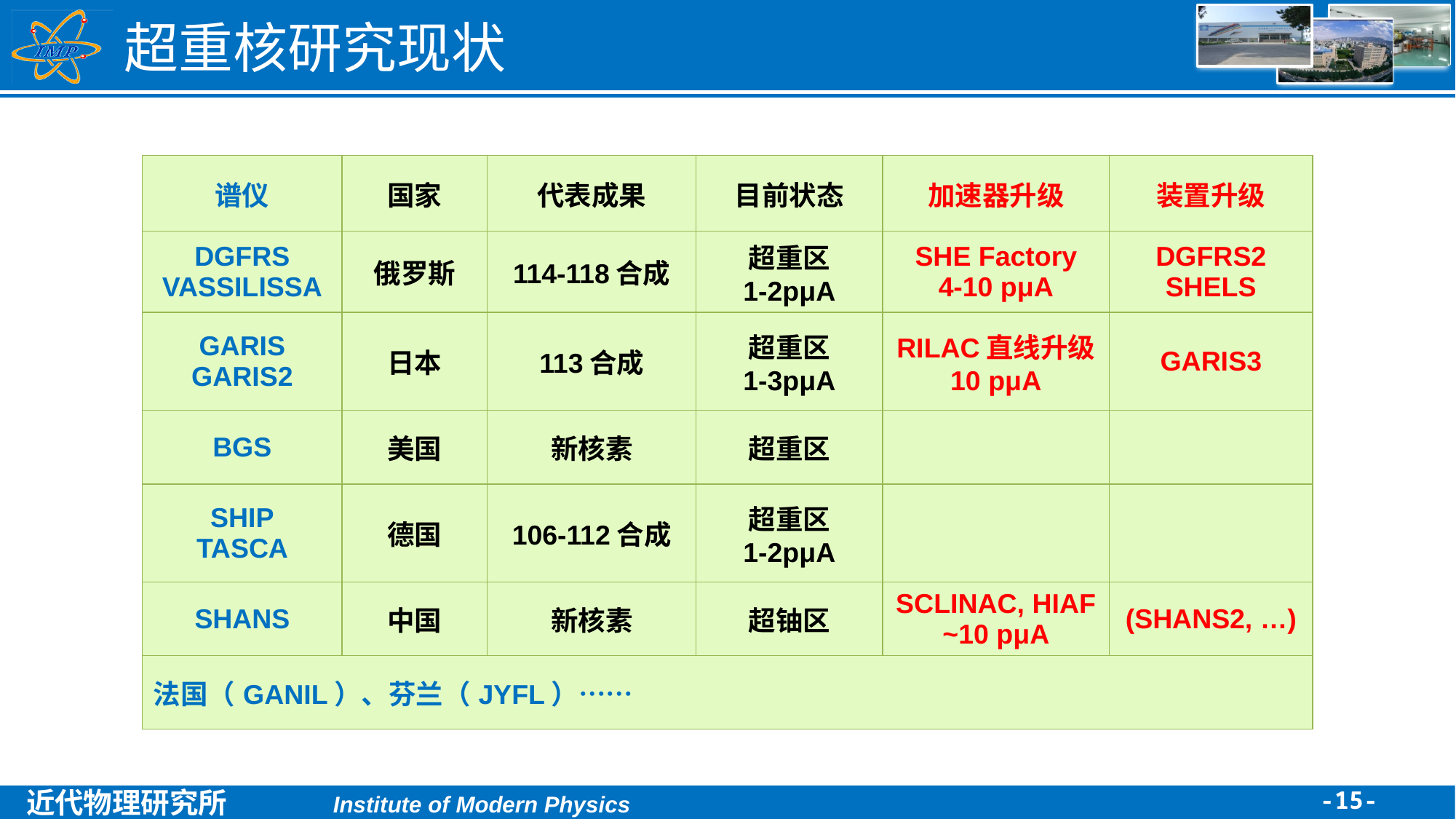

# 超重核研究现状
| 谱仪 | 国家 | 代表成果 | 目前状态 | 加速器升级 | 装置升级 |
| --- | --- | --- | --- | --- | --- |
| DGFRS VASSILISSA | 俄罗斯 | 114-118合成 | 超重区 1-2pμA | SHE Factory 4-10 pμA | DGFRS2 SHELS |
| GARIS GARIS2 | 日本 | 113合成 | 超重区 1-3pμA | RILAC直线升级 10 pμA | GARIS3 |
| BGS | 美国 | 新核素 | 超重区 |  |  |
| SHIP TASCA | 德国 | 106-112合成 | 超重区 1-2pμA |  |  |
| SHANS | 中国 | 新核素 | 超铀区 | SCLINAC, HIAF ~10 pμA | (SHANS2, …) |
| 法国（GANIL）、芬兰（JYFL）…… |  |  |  |  |  |